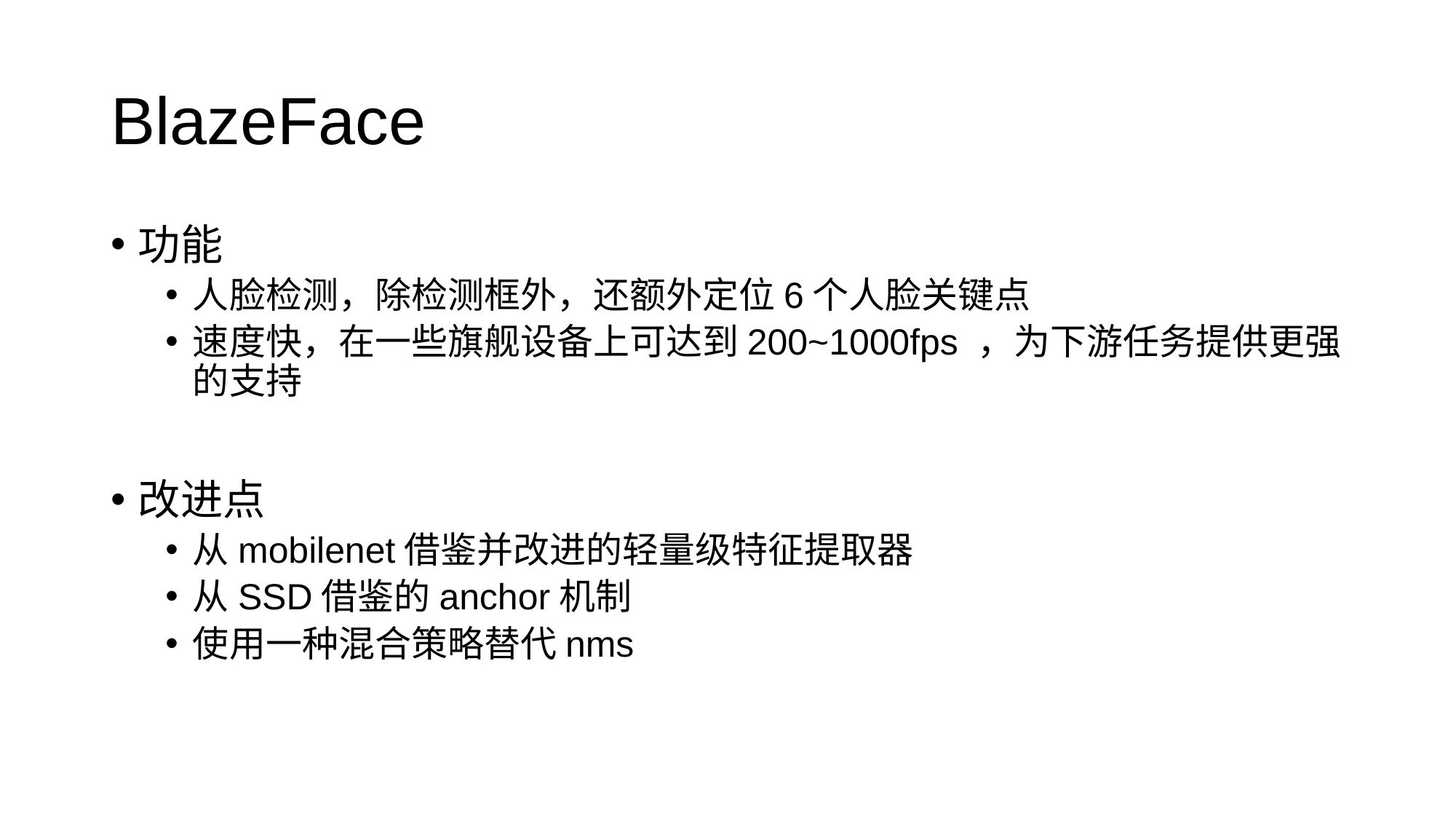

# BlazeFace
功能
人脸检测，除检测框外，还额外定位6个人脸关键点
速度快，在一些旗舰设备上可达到200~1000fps ，为下游任务提供更强的支持

改进点
从mobilenet借鉴并改进的轻量级特征提取器
从SSD借鉴的anchor机制
使用一种混合策略替代nms